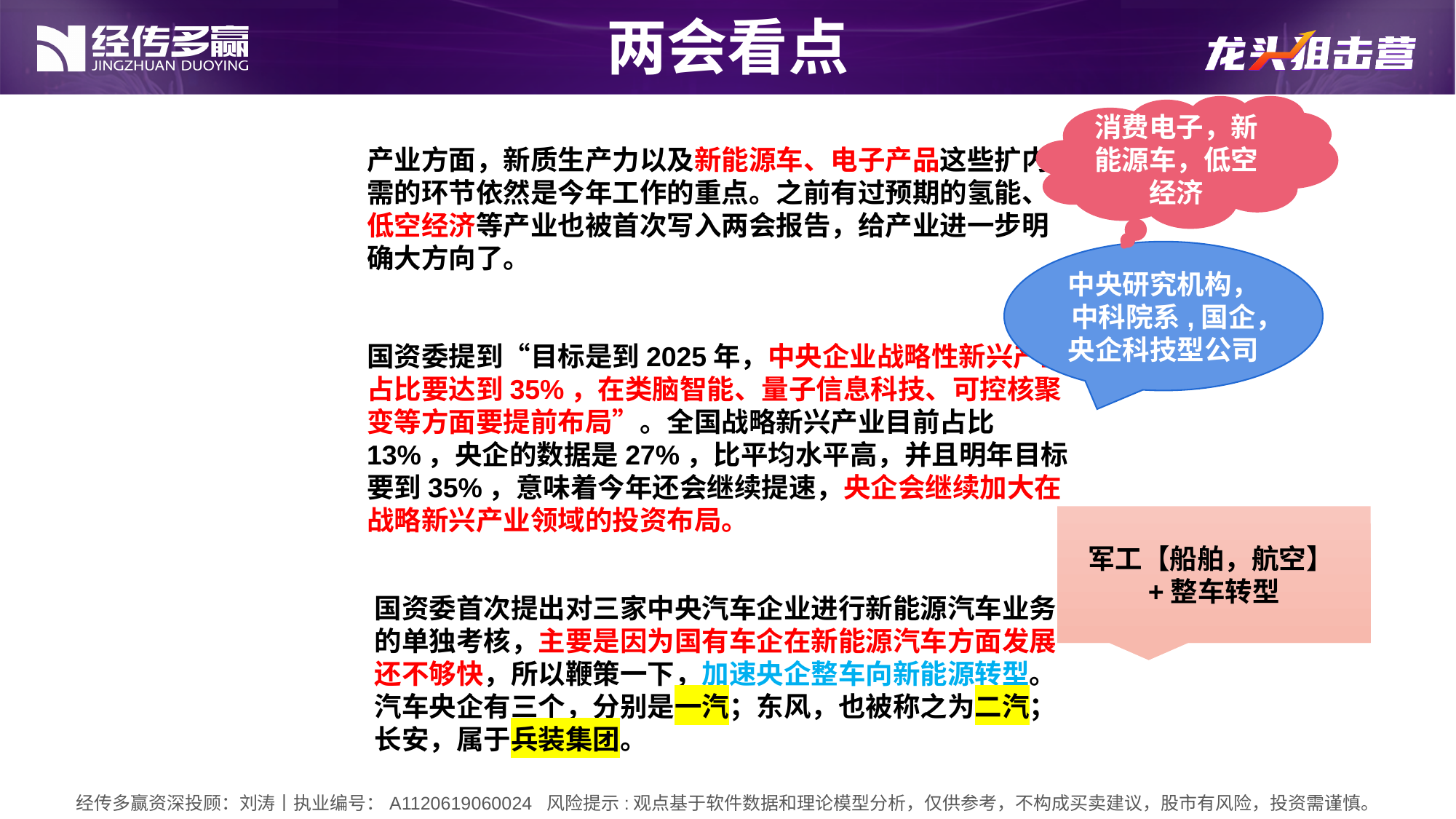

两会看点
消费电子，新能源车，低空经济
产业方面，新质生产力以及新能源车、电子产品这些扩内需的环节依然是今年工作的重点。之前有过预期的氢能、低空经济等产业也被首次写入两会报告，给产业进一步明确大方向了。

国资委提到“目标是到2025年，中央企业战略性新兴产业占比要达到35%，在类脑智能、量子信息科技、可控核聚变等方面要提前布局”。全国战略新兴产业目前占比13%，央企的数据是27%，比平均水平高，并且明年目标要到35%，意味着今年还会继续提速，央企会继续加大在战略新兴产业领域的投资布局。

中央研究机构，中科院系,国企，央企科技型公司
军工【船舶，航空】+整车转型
国资委首次提出对三家中央汽车企业进行新能源汽车业务的单独考核，主要是因为国有车企在新能源汽车方面发展还不够快，所以鞭策一下，加速央企整车向新能源转型。汽车央企有三个，分别是一汽；东风，也被称之为二汽；长安，属于兵装集团。